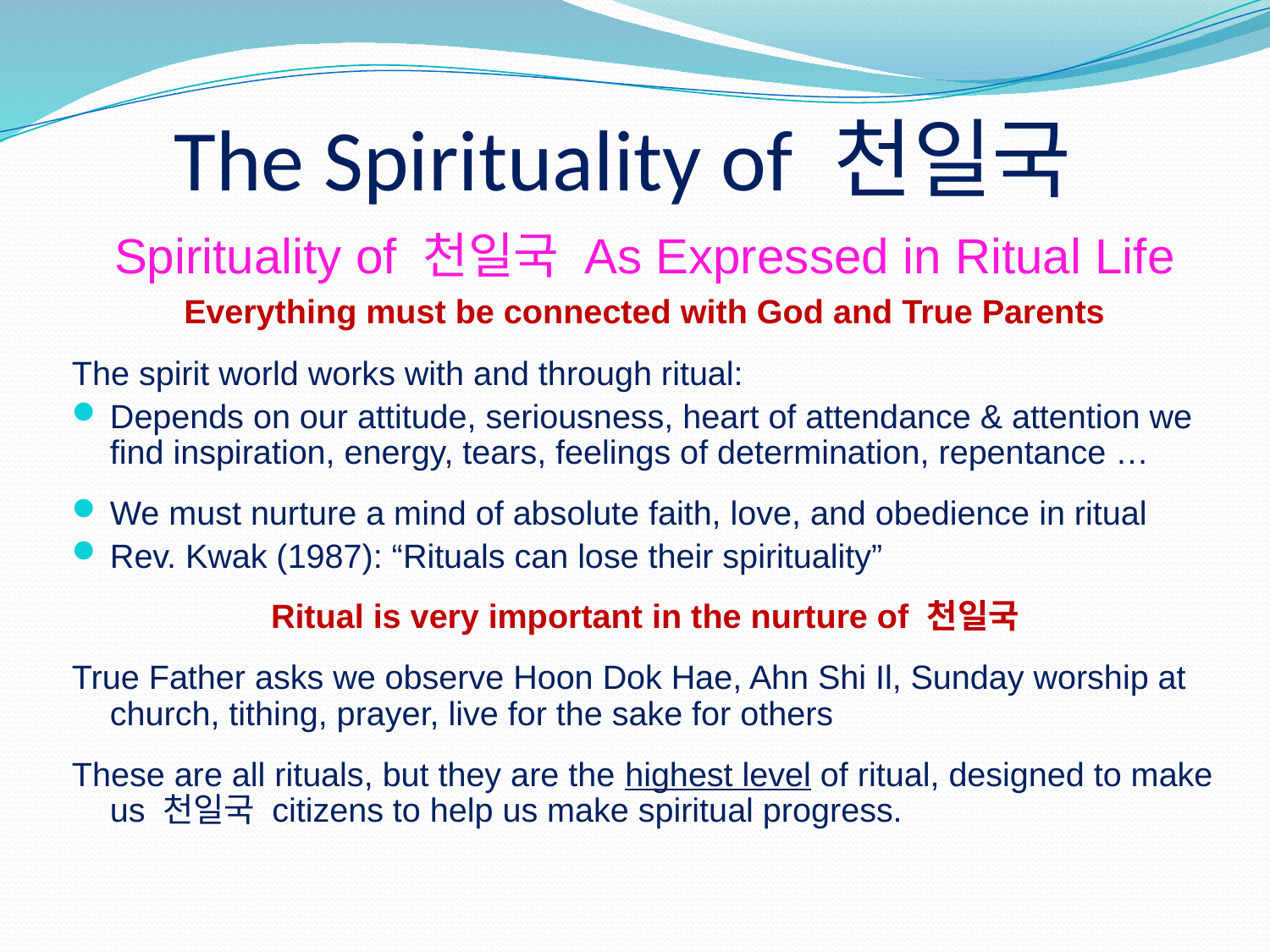

# The Spirituality of 천일국
Spirituality of 천일국 As Expressed in Ritual Life
Everything must be connected with God and True Parents

The spirit world works with and through ritual:
Depends on our attitude, seriousness, heart of attendance & attention we find inspiration, energy, tears, feelings of determination, repentance …

We must nurture a mind of absolute faith, love, and obedience in ritual
Rev. Kwak (1987): “Rituals can lose their spirituality”

Ritual is very important in the nurture of 천일국

True Father asks we observe Hoon Dok Hae, Ahn Shi Il, Sunday worship at church, tithing, prayer, live for the sake for others

These are all rituals, but they are the highest level of ritual, designed to make us 천일국 citizens to help us make spiritual progress.